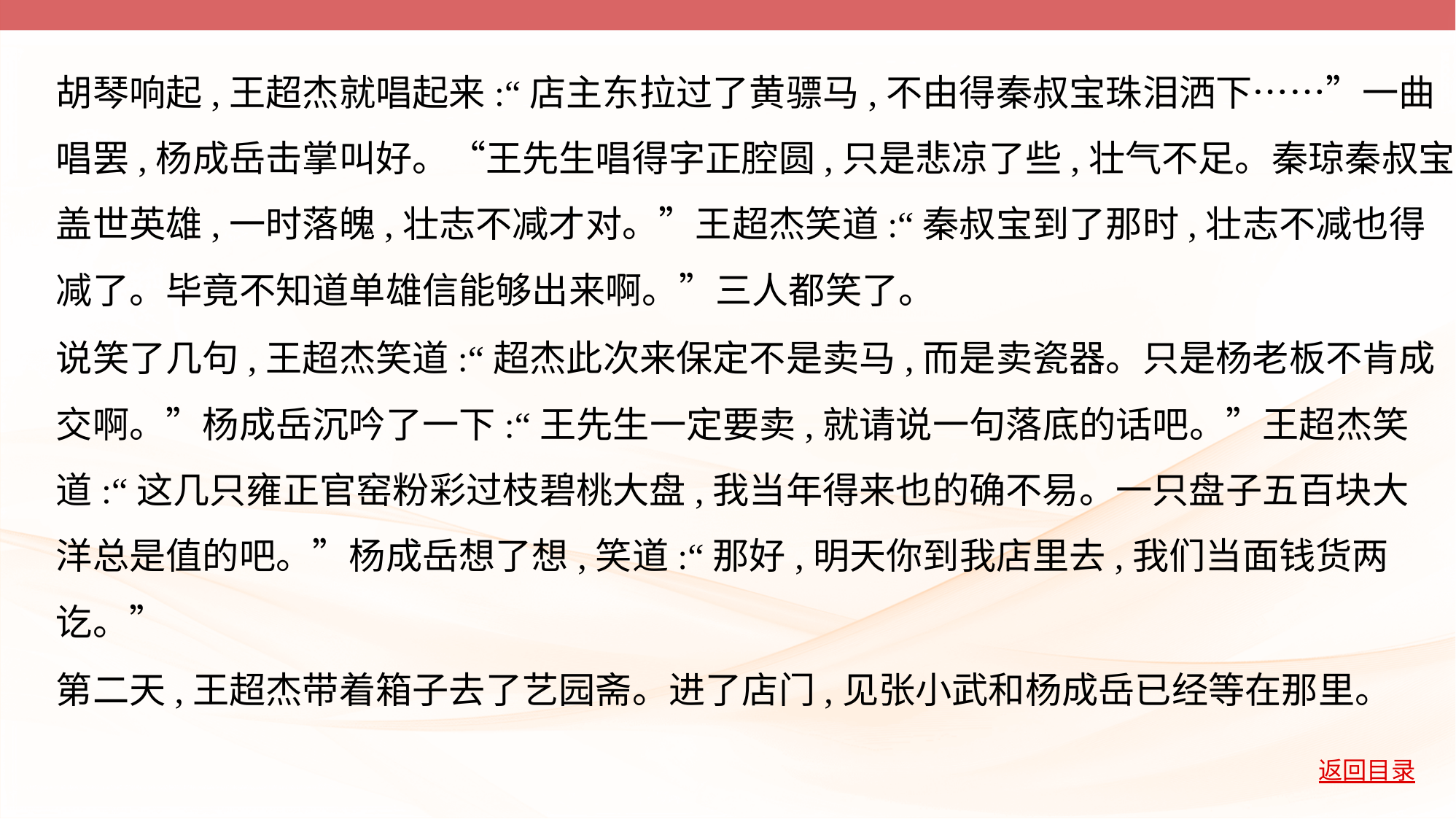

胡琴响起,王超杰就唱起来:“店主东拉过了黄骠马,不由得秦叔宝珠泪洒下……”一曲
唱罢,杨成岳击掌叫好。“王先生唱得字正腔圆,只是悲凉了些,壮气不足。秦琼秦叔宝
盖世英雄,一时落魄,壮志不减才对。”王超杰笑道:“秦叔宝到了那时,壮志不减也得
减了。毕竟不知道单雄信能够出来啊。”三人都笑了。
说笑了几句,王超杰笑道:“超杰此次来保定不是卖马,而是卖瓷器。只是杨老板不肯成
交啊。”杨成岳沉吟了一下:“王先生一定要卖,就请说一句落底的话吧。”王超杰笑
道:“这几只雍正官窑粉彩过枝碧桃大盘,我当年得来也的确不易。一只盘子五百块大
洋总是值的吧。”杨成岳想了想,笑道:“那好,明天你到我店里去,我们当面钱货两
讫。”
第二天,王超杰带着箱子去了艺园斋。进了店门,见张小武和杨成岳已经等在那里。